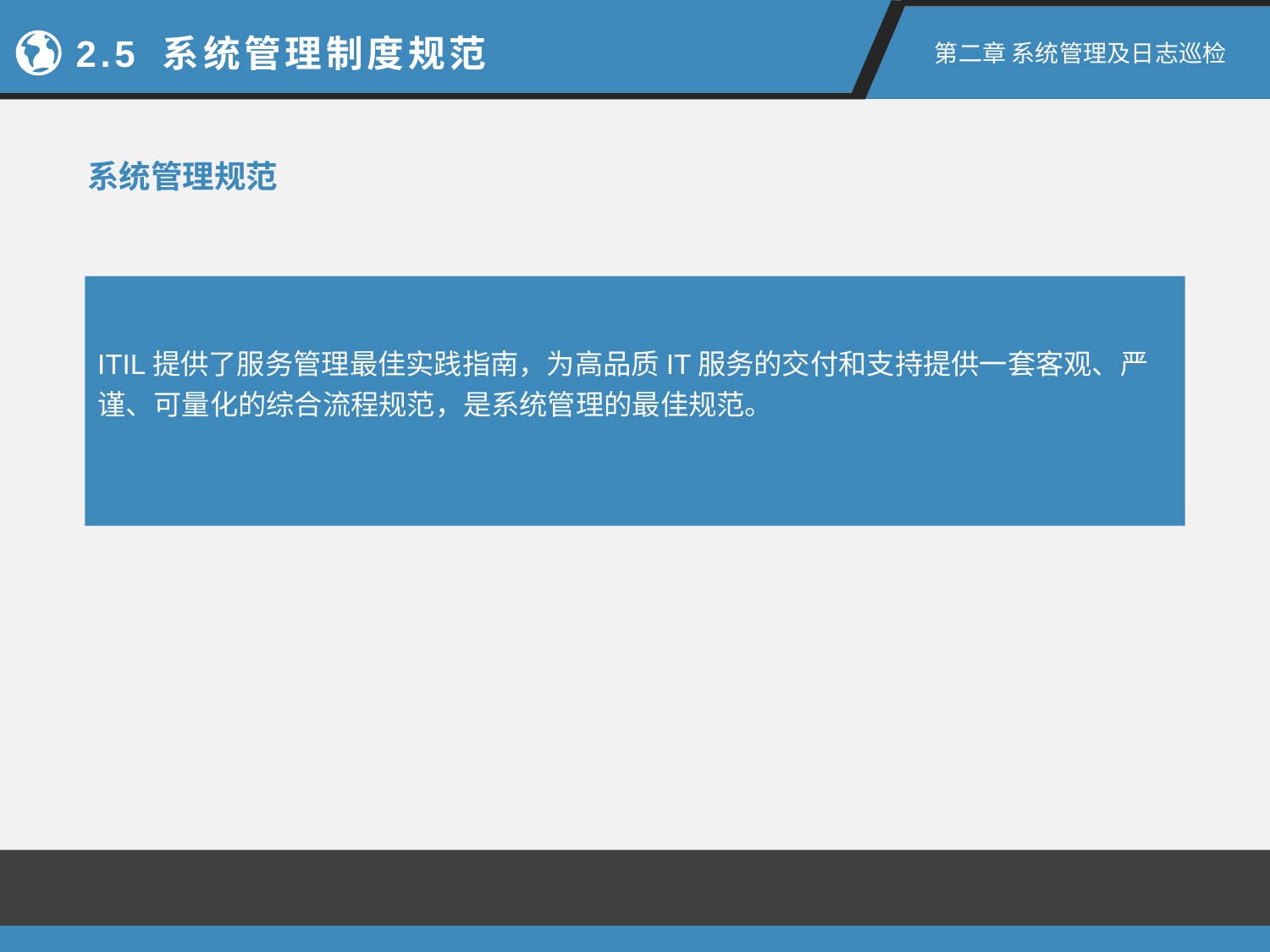

2.5 系统管理制度规范

第二章 系统管理及日志巡检
系统管理规范
ITIL提供了服务管理最佳实践指南，为高品质IT服务的交付和支持提供一套客观、严谨、可量化的综合流程规范，是系统管理的最佳规范。